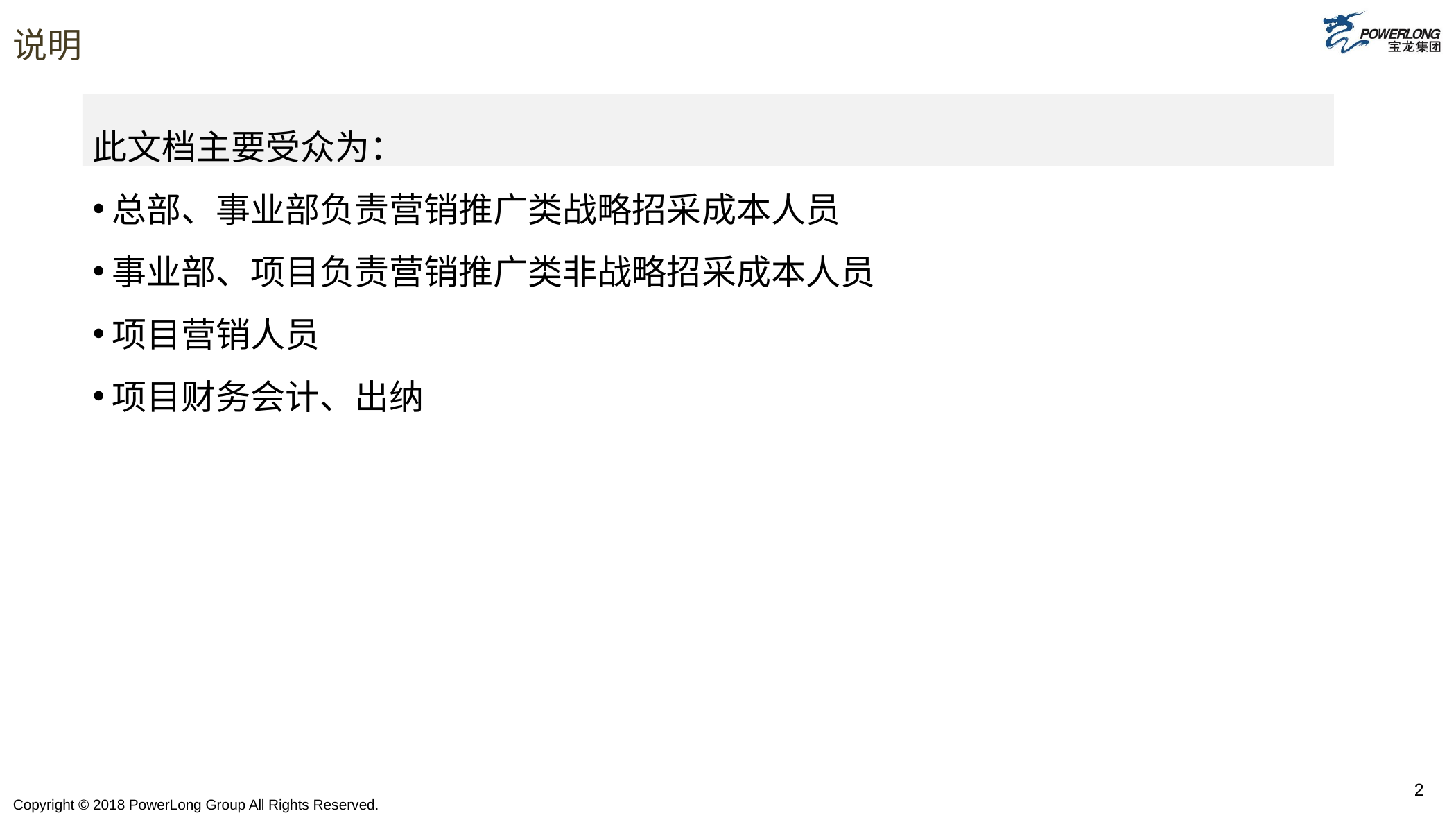

# 说明
此文档主要受众为：
总部、事业部负责营销推广类战略招采成本人员
事业部、项目负责营销推广类非战略招采成本人员
项目营销人员
项目财务会计、出纳